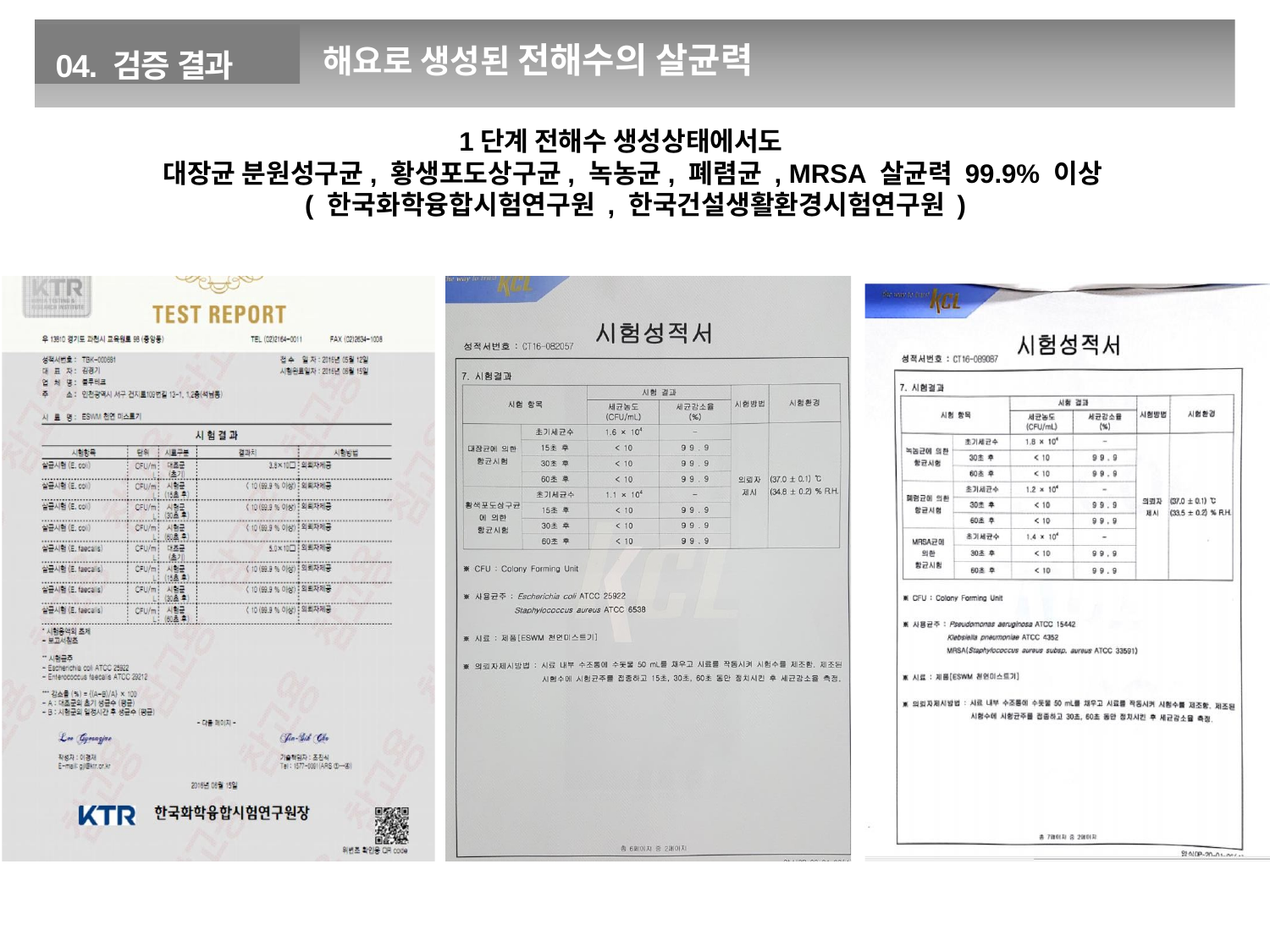

04. 검증 결과
# 해요로 생성된 전해수의 살균력
1단계 전해수 생성상태에서도
대장균 분원성구균, 황생포도상구균, 녹농균, 폐렴균 , MRSA 살균력 99.9% 이상  ( 한국화학융합시험연구원 , 한국건설생활환경시험연구원 )